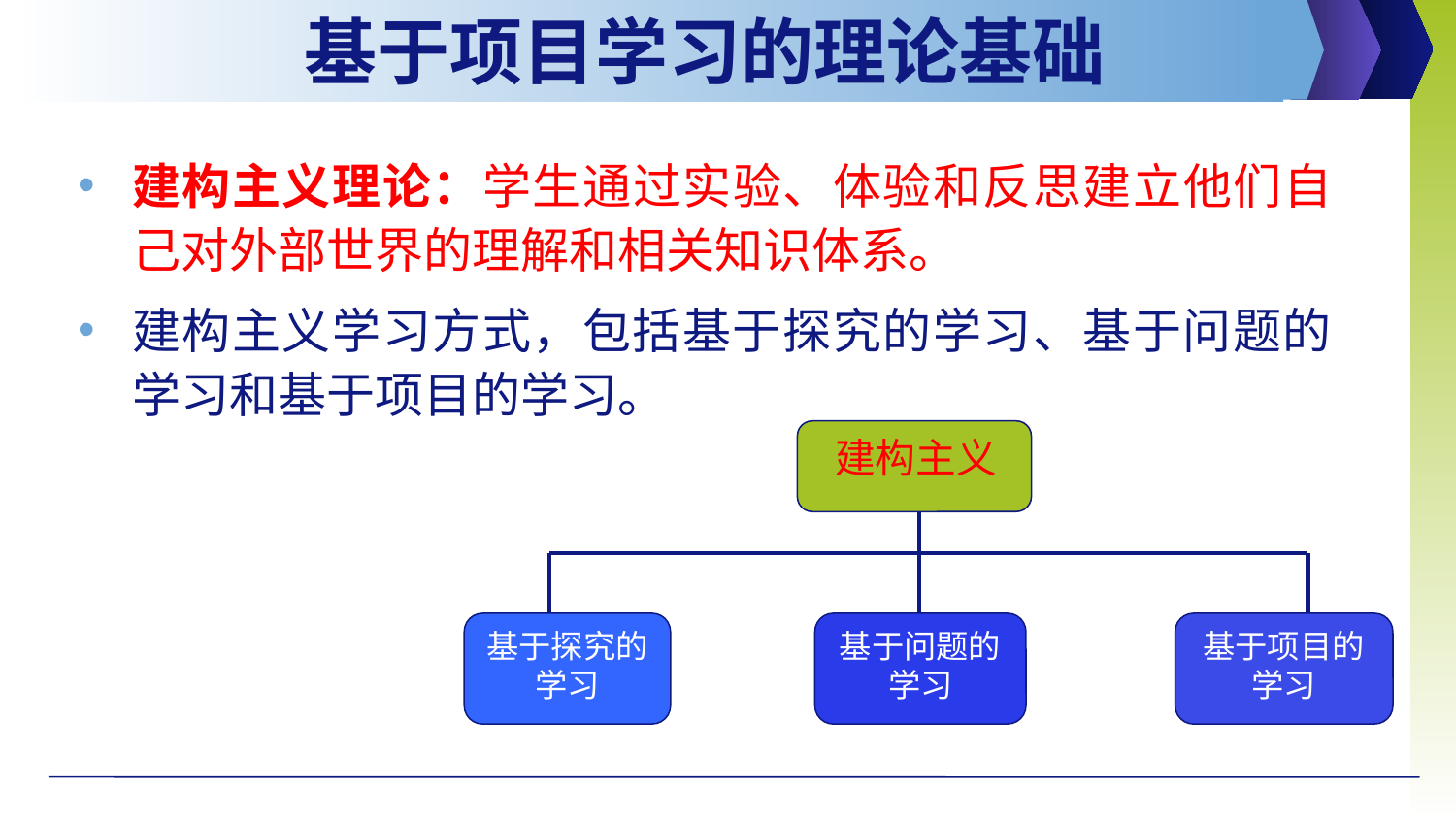

# 基于项目学习的理论基础
建构主义理论：学生通过实验、体验和反思建立他们自己对外部世界的理解和相关知识体系。
建构主义学习方式，包括基于探究的学习、基于问题的学习和基于项目的学习。
 建构主义
基于探究的学习
基于问题的学习
基于项目的学习